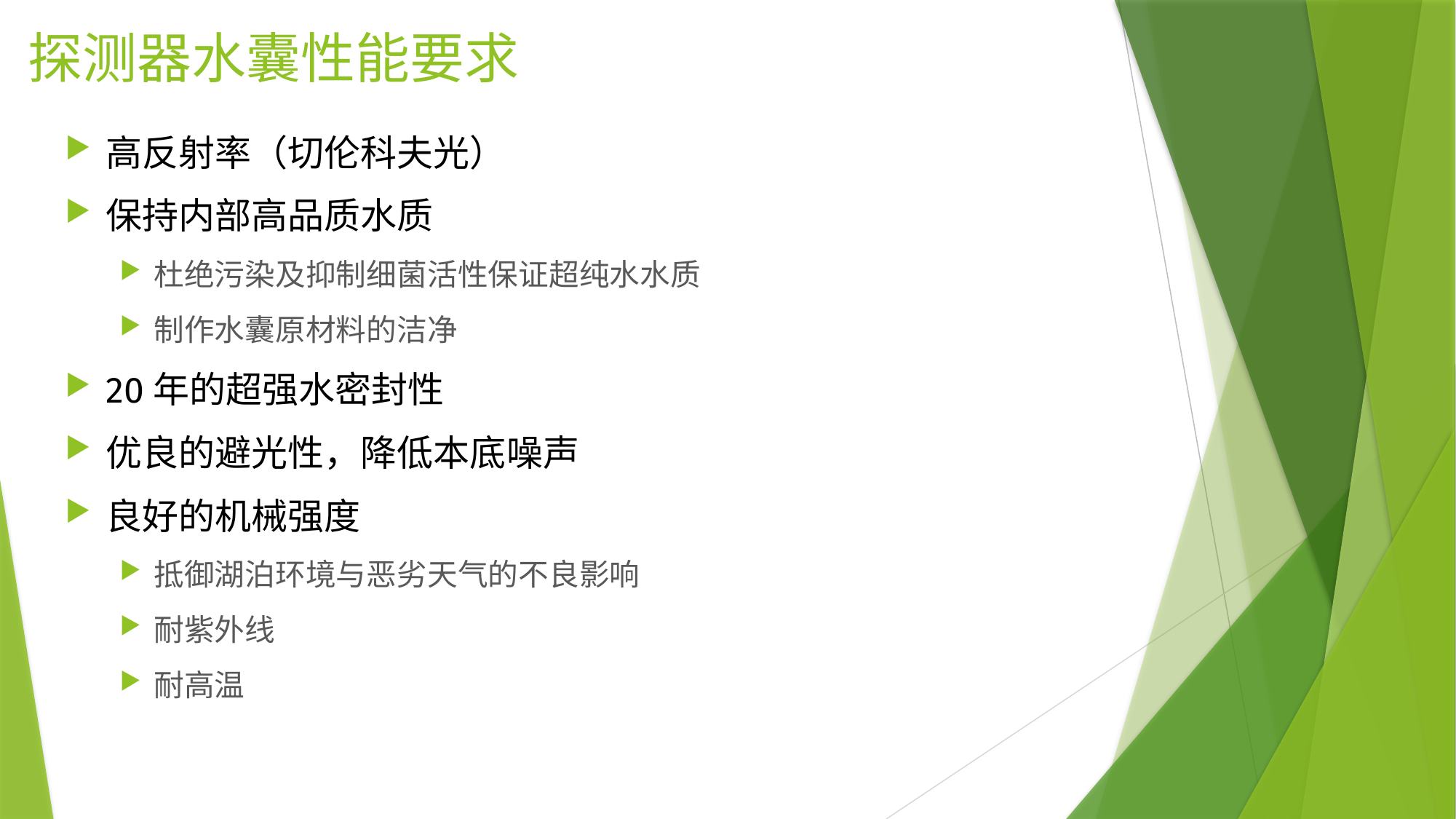

# 探测器水囊性能要求
高反射率（切伦科夫光）
保持内部高品质水质
杜绝污染及抑制细菌活性保证超纯水水质
制作水囊原材料的洁净
20年的超强水密封性
优良的避光性，降低本底噪声
良好的机械强度
抵御湖泊环境与恶劣天气的不良影响
耐紫外线
耐高温